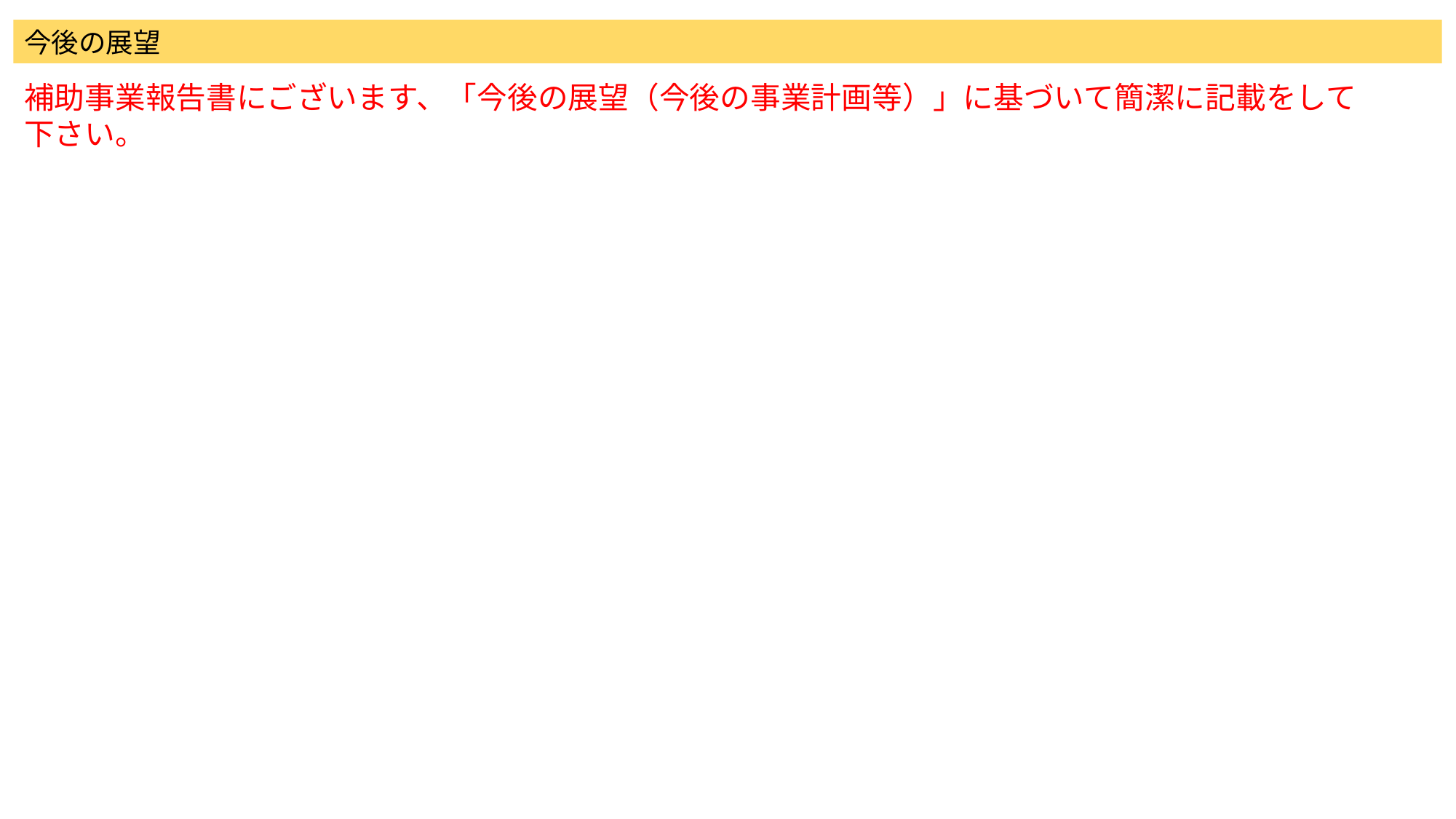

今後の展望
補助事業報告書にございます、「今後の展望（今後の事業計画等）」に基づいて簡潔に記載をして下さい。